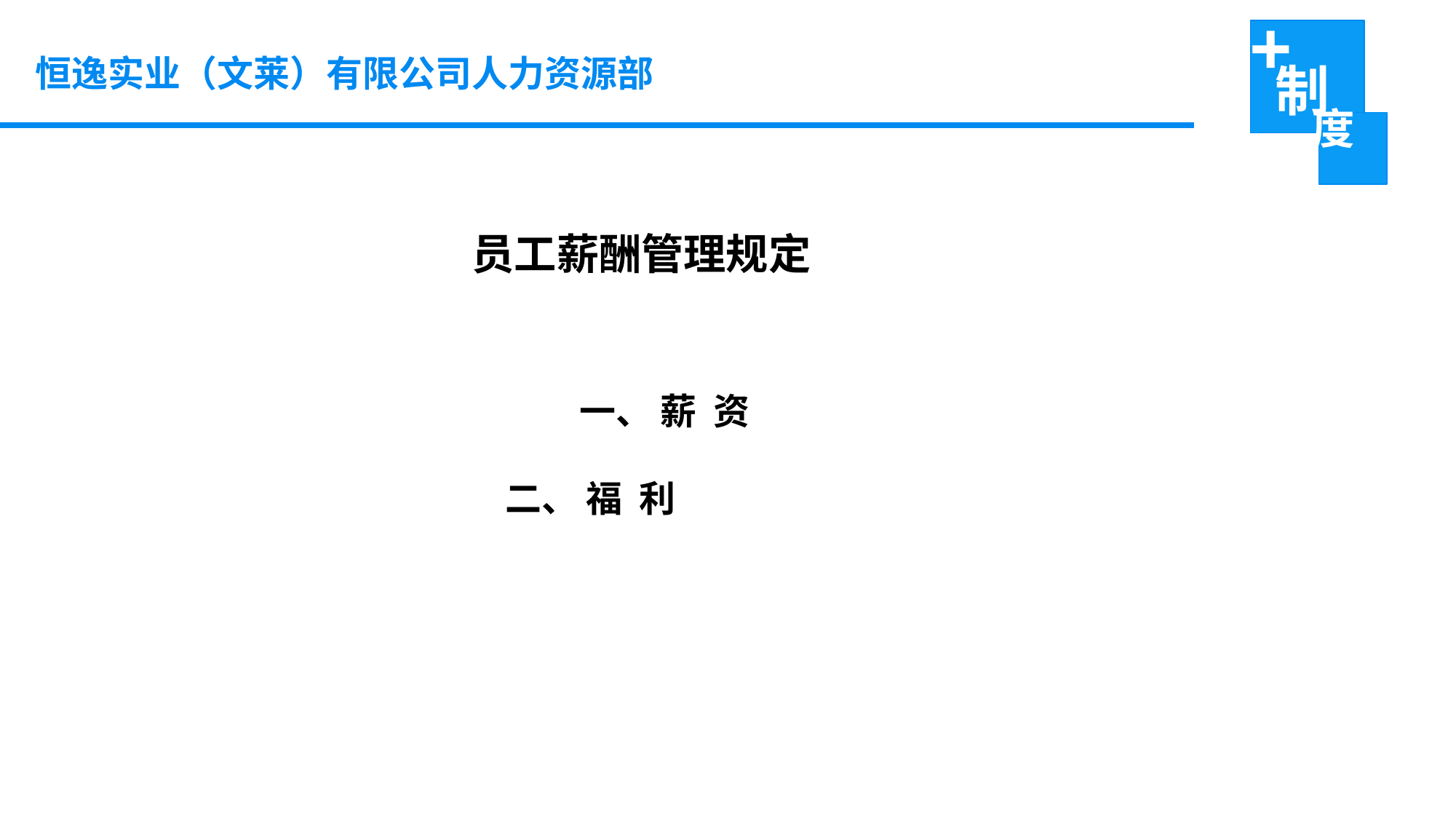

恒逸实业（文莱）有限公司人力资源部
    员工薪酬管理规定

                                                                    一、 薪  资

二、 福  利